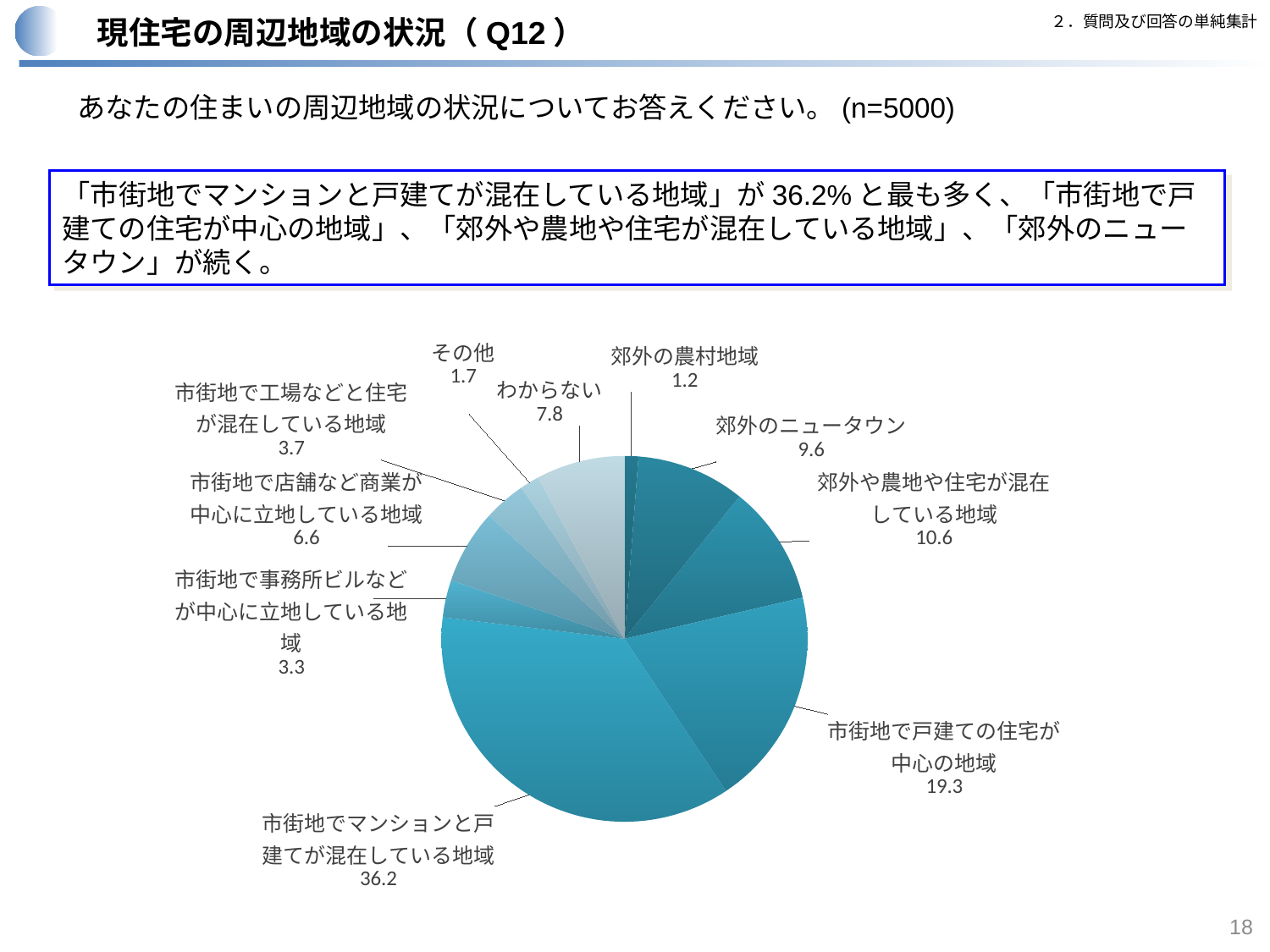

２．質問及び回答の単純集計

現住宅の周辺地域の状況（Q12）

あなたの住まいの周辺地域の状況についてお答えください。(n=5000)
「市街地でマンションと戸建てが混在している地域」が36.2%と最も多く、「市街地で戸建ての住宅が中心の地域」、「郊外や農地や住宅が混在している地域」、「郊外のニュータウン」が続く。

### Chart

| Category |  |
|---|---|
| 郊外の農村地域 | 1.22 |
| 郊外のニュータウン | 9.6 |
| 郊外や農地や住宅が混在している地域 | 10.56 |
| 市街地で戸建ての住宅が中心の地域 | 19.26 |
| 市街地でマンションと戸建てが混在している地域 | 36.24 |
| 市街地で事務所ビルなどが中心に立地している地域 | 3.3 |
| 市街地で店舗など商業が中心に立地している地域 | 6.56 |
| 市街地で工場などと住宅が混在している地域 | 3.74 |
| その他 | 1.7 |
| わからない | 7.82 |
18